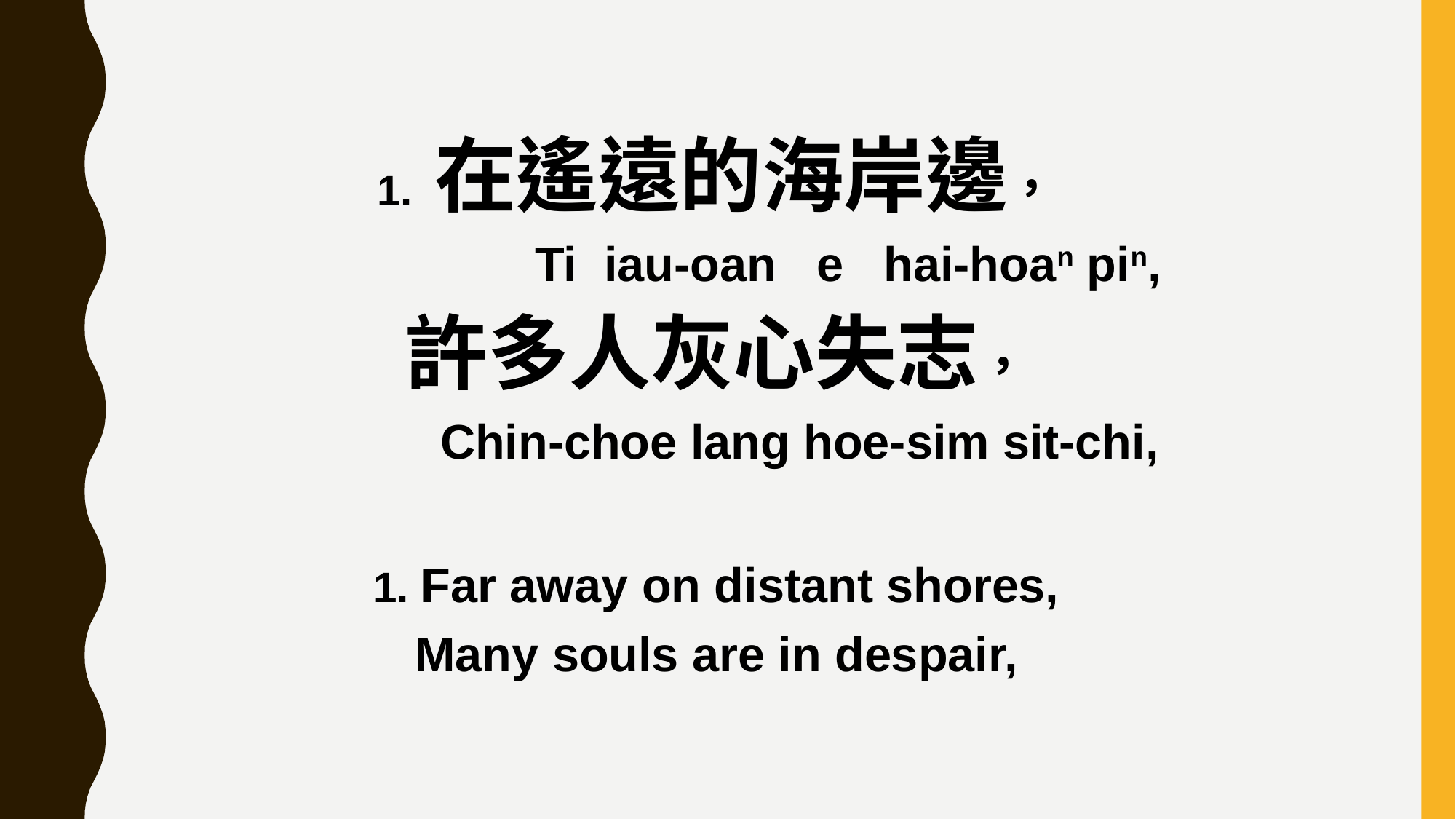

1. 在遙遠的海岸邊，
                             Ti  iau-oan   e   hai-hoan pin,
許多人灰心失志，
                    Chin-choe lang hoe-sim sit-chi,

1. Far away on distant shores,
Many souls are in despair,